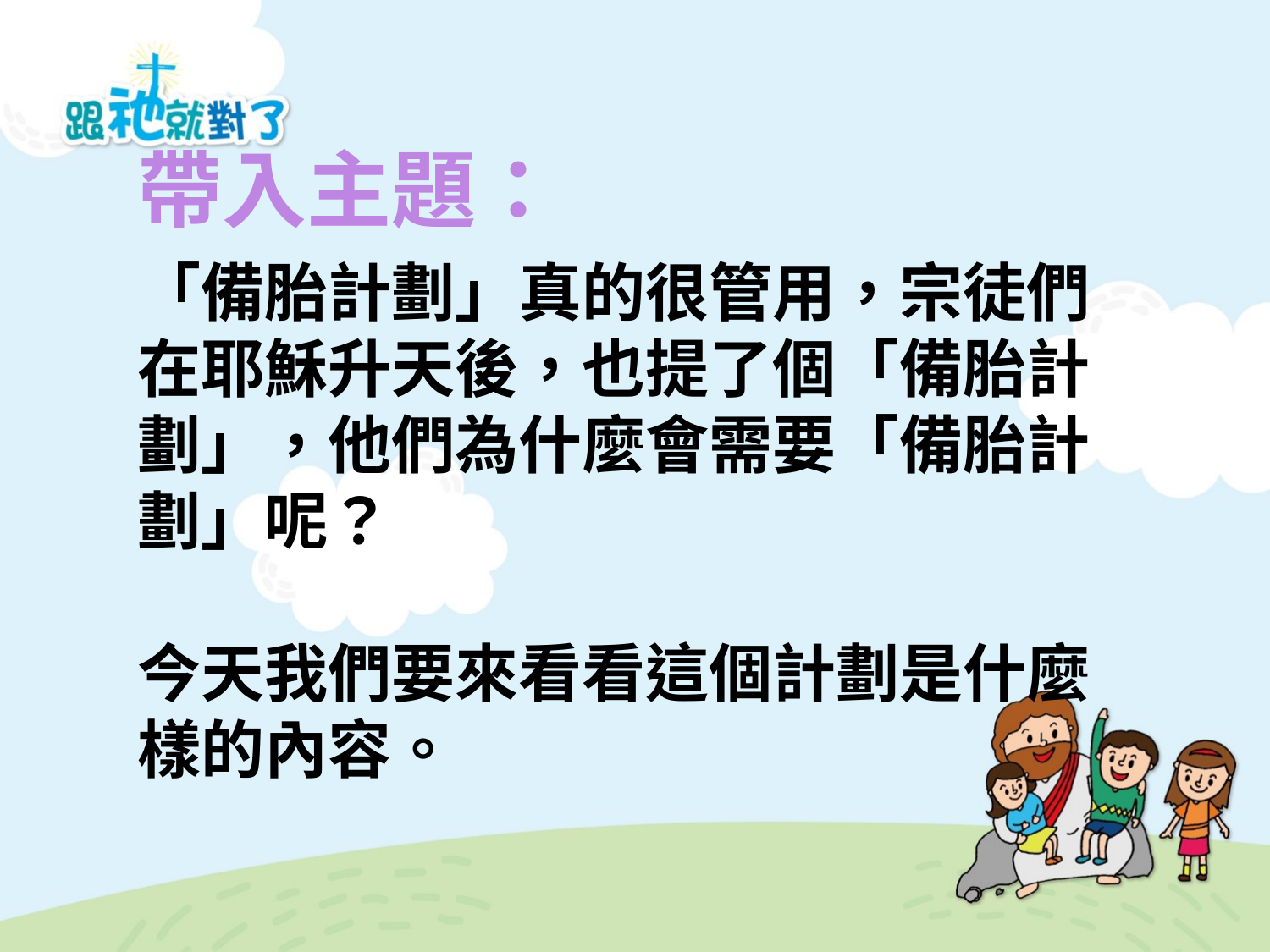

帶入主題：
「備胎計劃」真的很管用，宗徒們在耶穌升天後，也提了個「備胎計劃」，他們為什麼會需要「備胎計劃」呢？

今天我們要來看看這個計劃是什麼樣的內容。